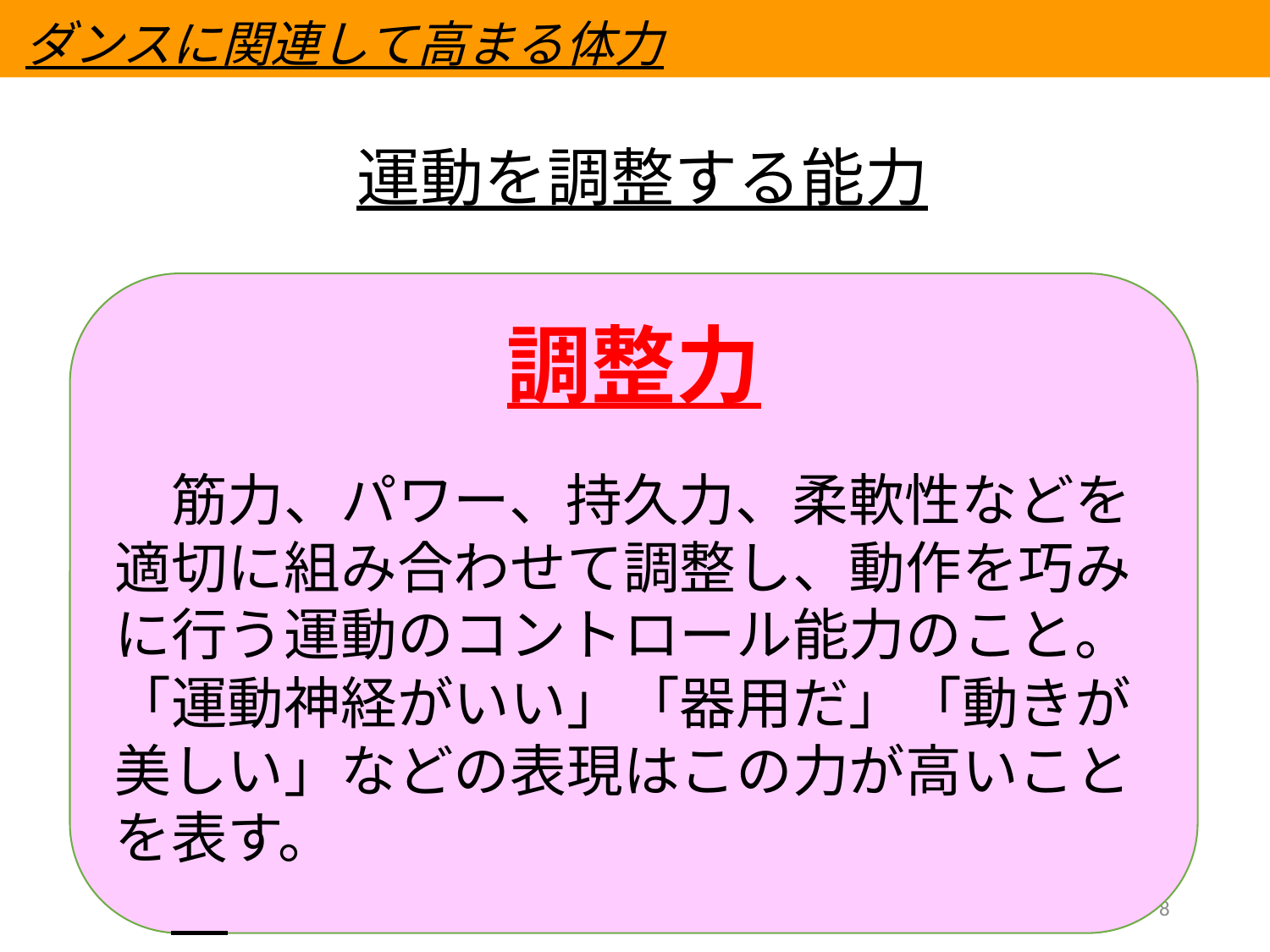

ダンスに関連して高まる体力

運動を調整する能力
調整力

　筋力、パワー、持久力、柔軟性などを
適切に組み合わせて調整し、動作を巧み
に行う運動のコントロール能力のこと。「運動神経がいい」「器用だ」「動きが美しい」などの表現はこの力が高いことを表す。

8